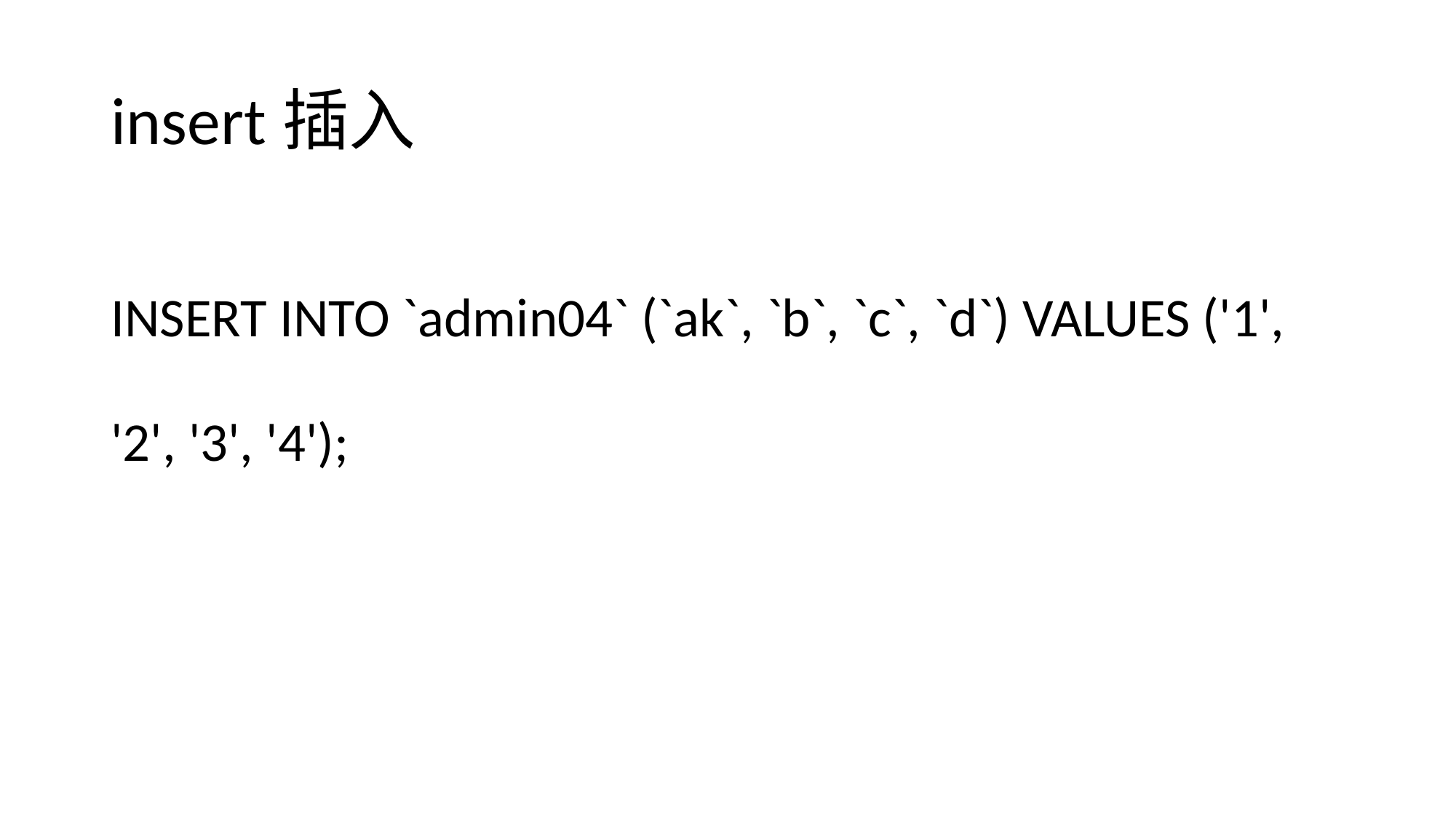

# insert插入
INSERT INTO `admin04` (`ak`, `b`, `c`, `d`) VALUES ('1', '2', '3', '4');